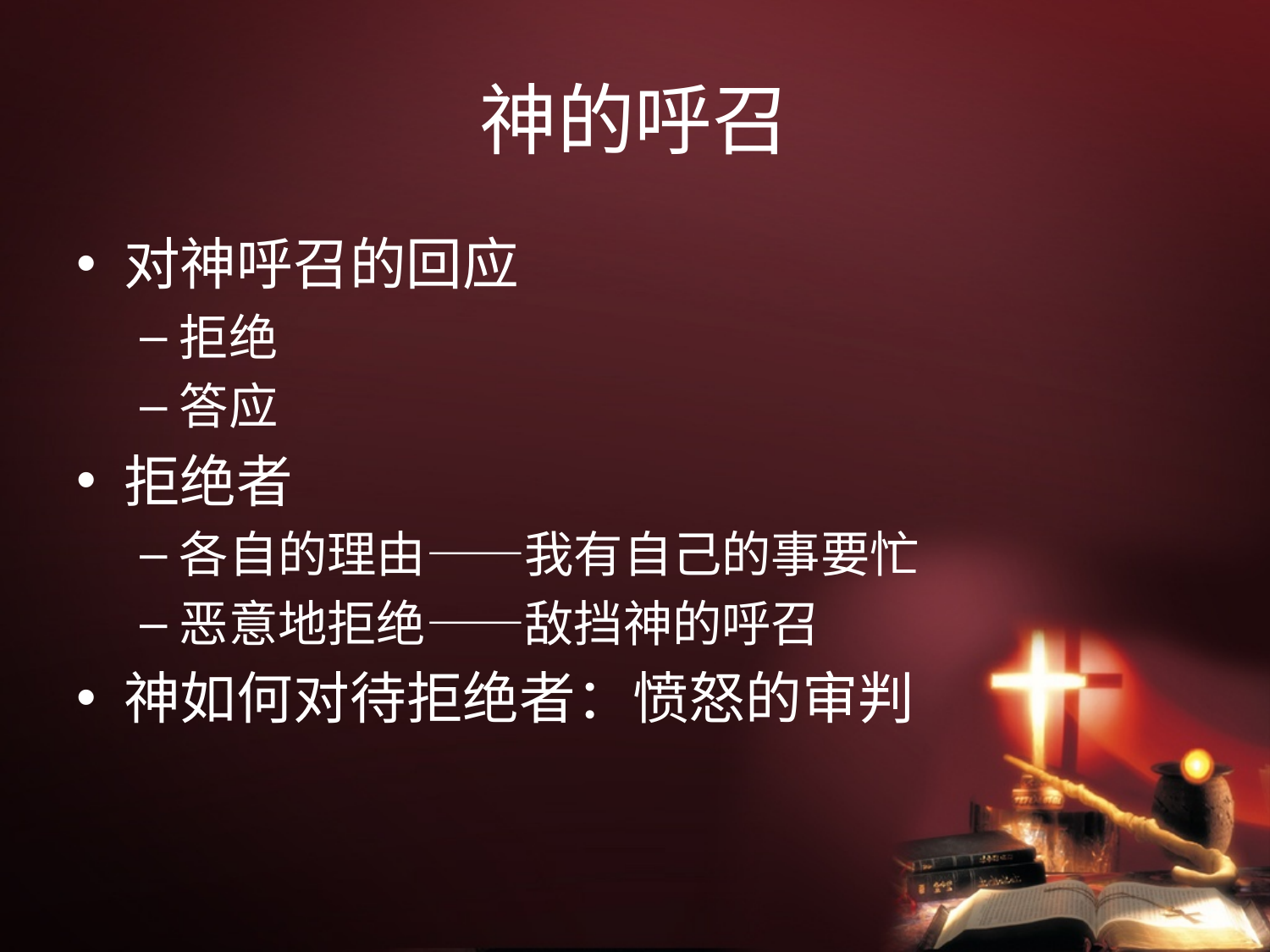

# 神的呼召
对神呼召的回应
拒绝
答应
拒绝者
各自的理由——我有自己的事要忙
恶意地拒绝——敌挡神的呼召
神如何对待拒绝者：愤怒的审判